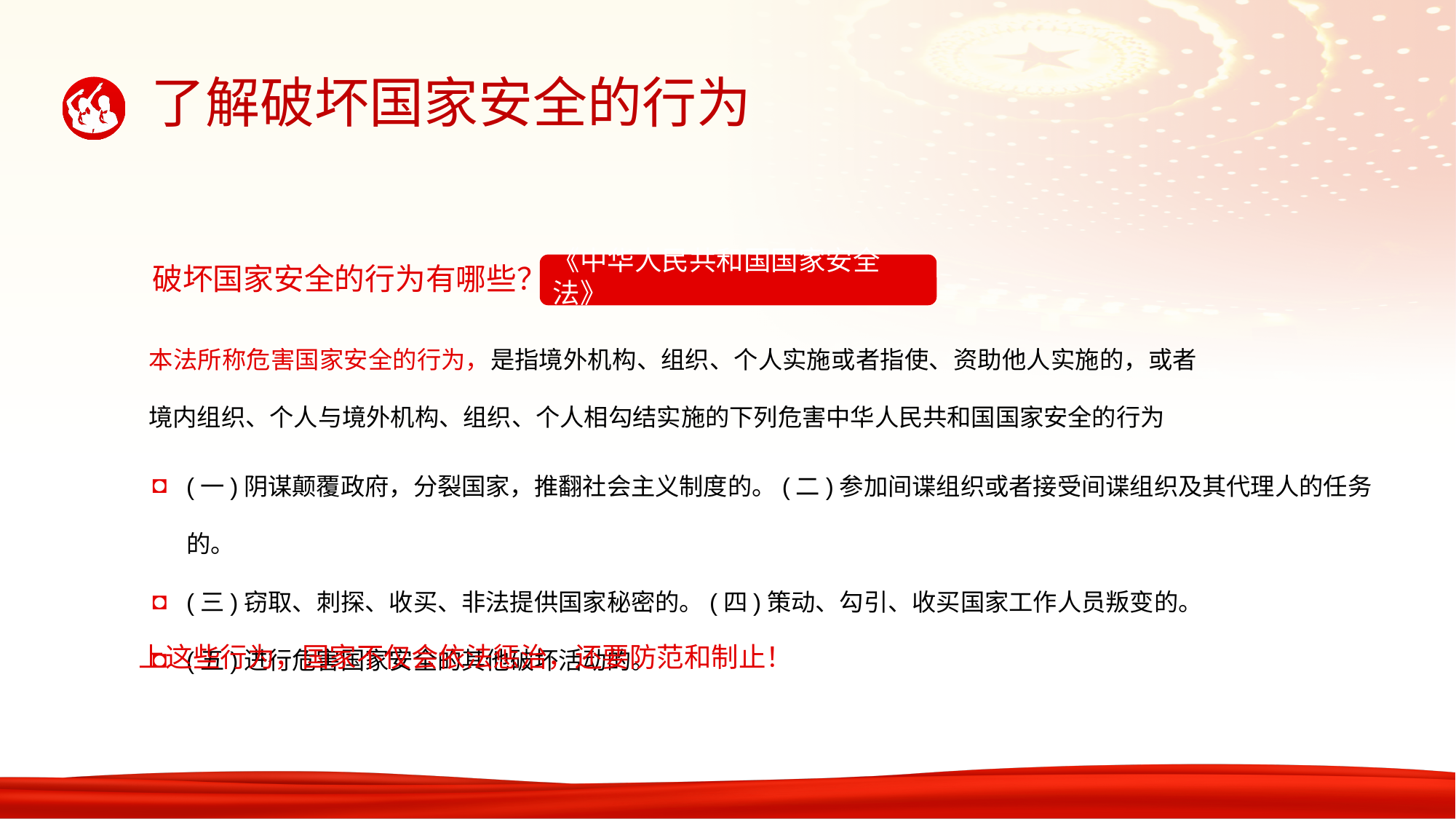

破坏国家安全的行为有哪些？
《中华人民共和国国家安全法》
本法所称危害国家安全的行为，是指境外机构、组织、个人实施或者指使、资助他人实施的，或者境内组织、个人与境外机构、组织、个人相勾结实施的下列危害中华人民共和国国家安全的行为
(一)阴谋颠覆政府，分裂国家，推翻社会主义制度的。(二)参加间谍组织或者接受间谍组织及其代理人的任务的。
(三)窃取、刺探、收买、非法提供国家秘密的。(四)策动、勾引、收买国家工作人员叛变的。
(五)进行危害国家安全的其他破坏活动的。
上这些行为，国家不仅会依法惩治，还要防范和制止！